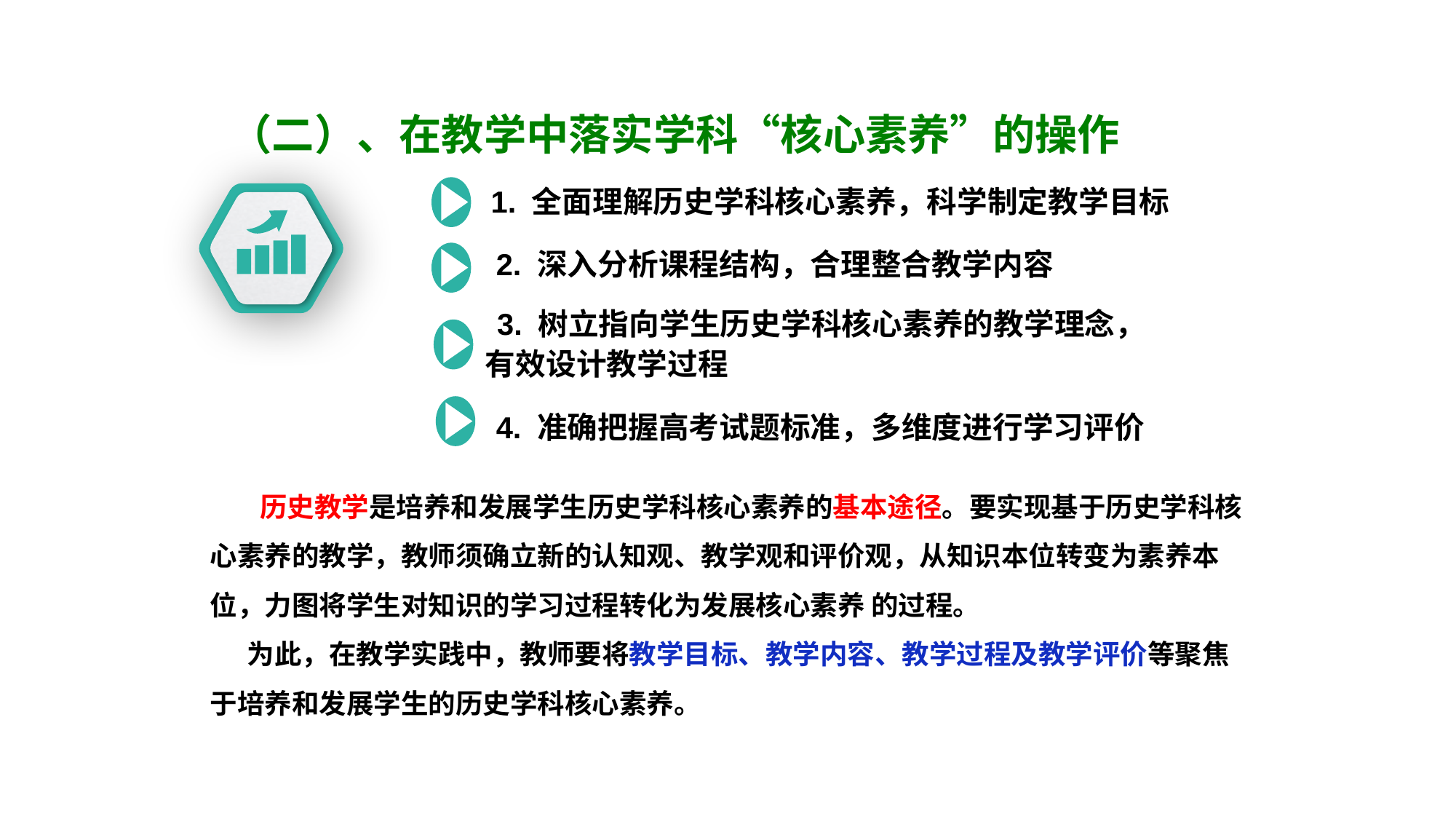

（二）、在教学中落实学科“核心素养”的操作

 1. 全面理解历史学科核心素养，科学制定教学目标

2. 深入分析课程结构，合理整合教学内容

 3. 树立指向学生历史学科核心素养的教学理念，
有效设计教学过程

4. 准确把握高考试题标准，多维度进行学习评价
       历史教学是培养和发展学生历史学科核心素养的基本途径。要实现基于历史学科核心素养的教学，教师须确立新的认知观、教学观和评价观，从知识本位转变为素养本位，力图将学生对知识的学习过程转化为发展核心素养 的过程。
     为此，在教学实践中，教师要将教学目标、教学内容、教学过程及教学评价等聚焦于培养和发展学生的历史学科核心素养。